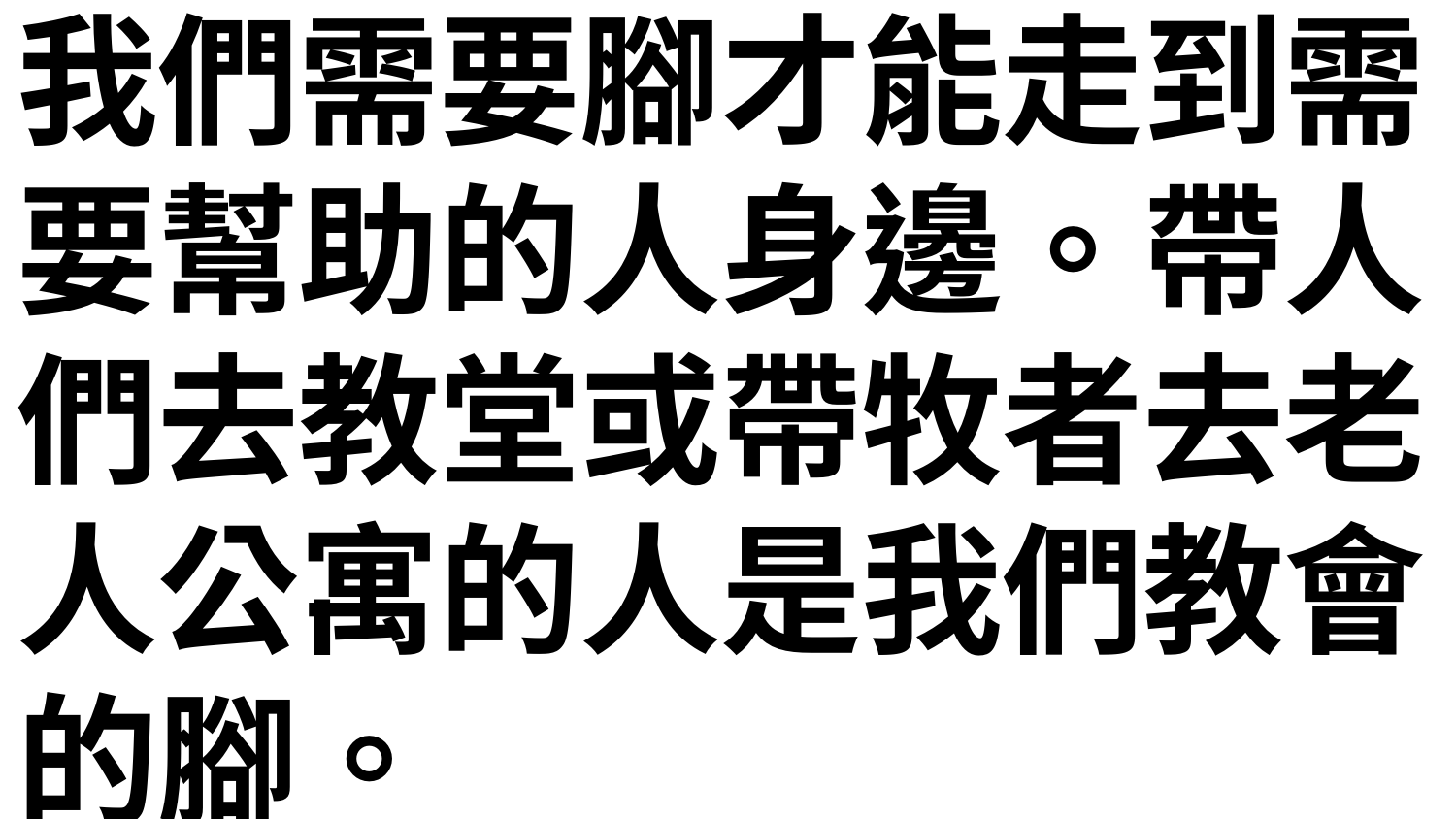

我們需要腳才能走到需要幫助的人身邊。帶人們去教堂或帶牧者去老人公寓的人是我們教會的腳。